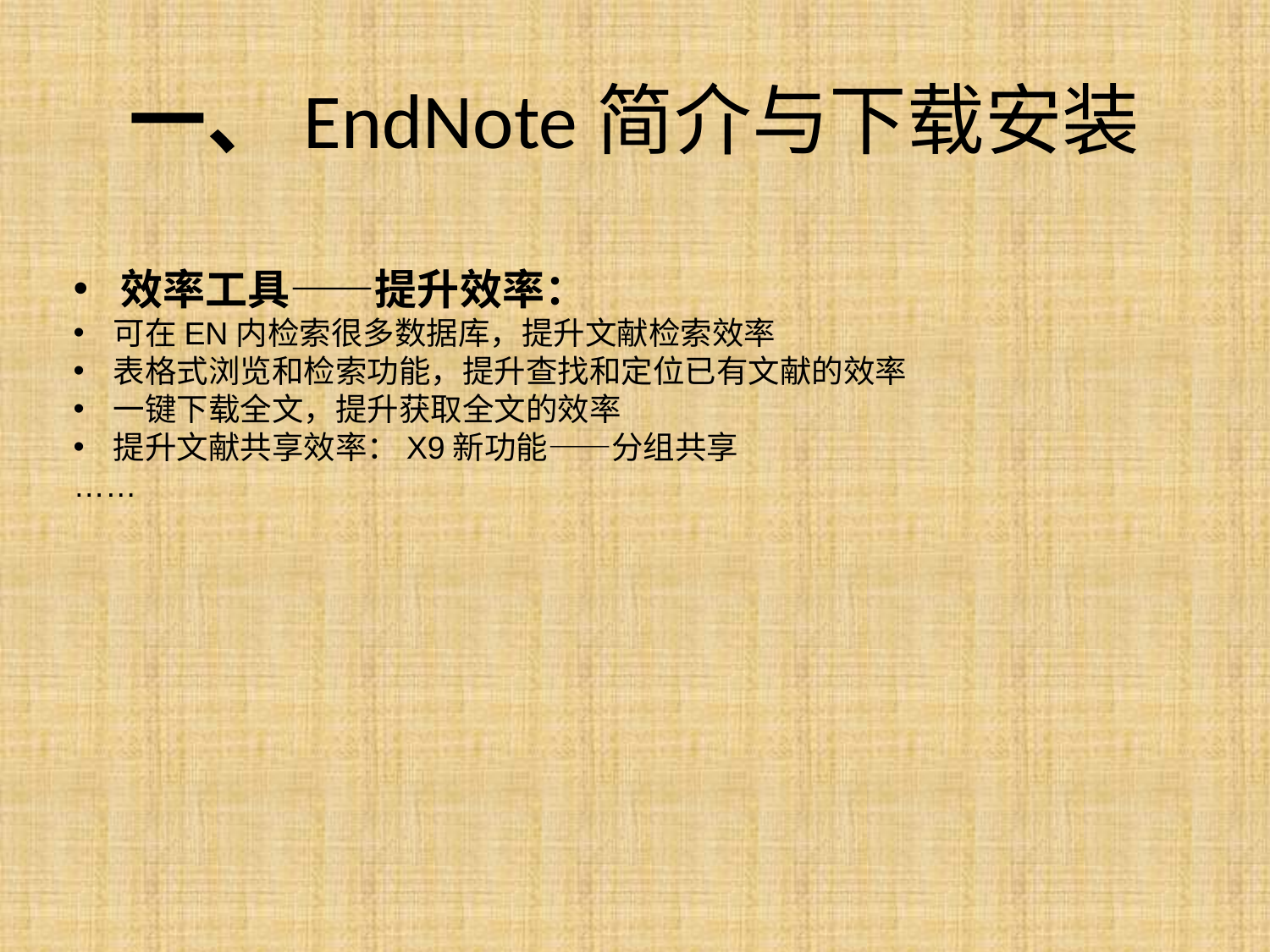

# 一、EndNote简介与下载安装
效率工具——提升效率：
可在EN内检索很多数据库，提升文献检索效率
表格式浏览和检索功能，提升查找和定位已有文献的效率
一键下载全文，提升获取全文的效率
提升文献共享效率：X9新功能——分组共享
……